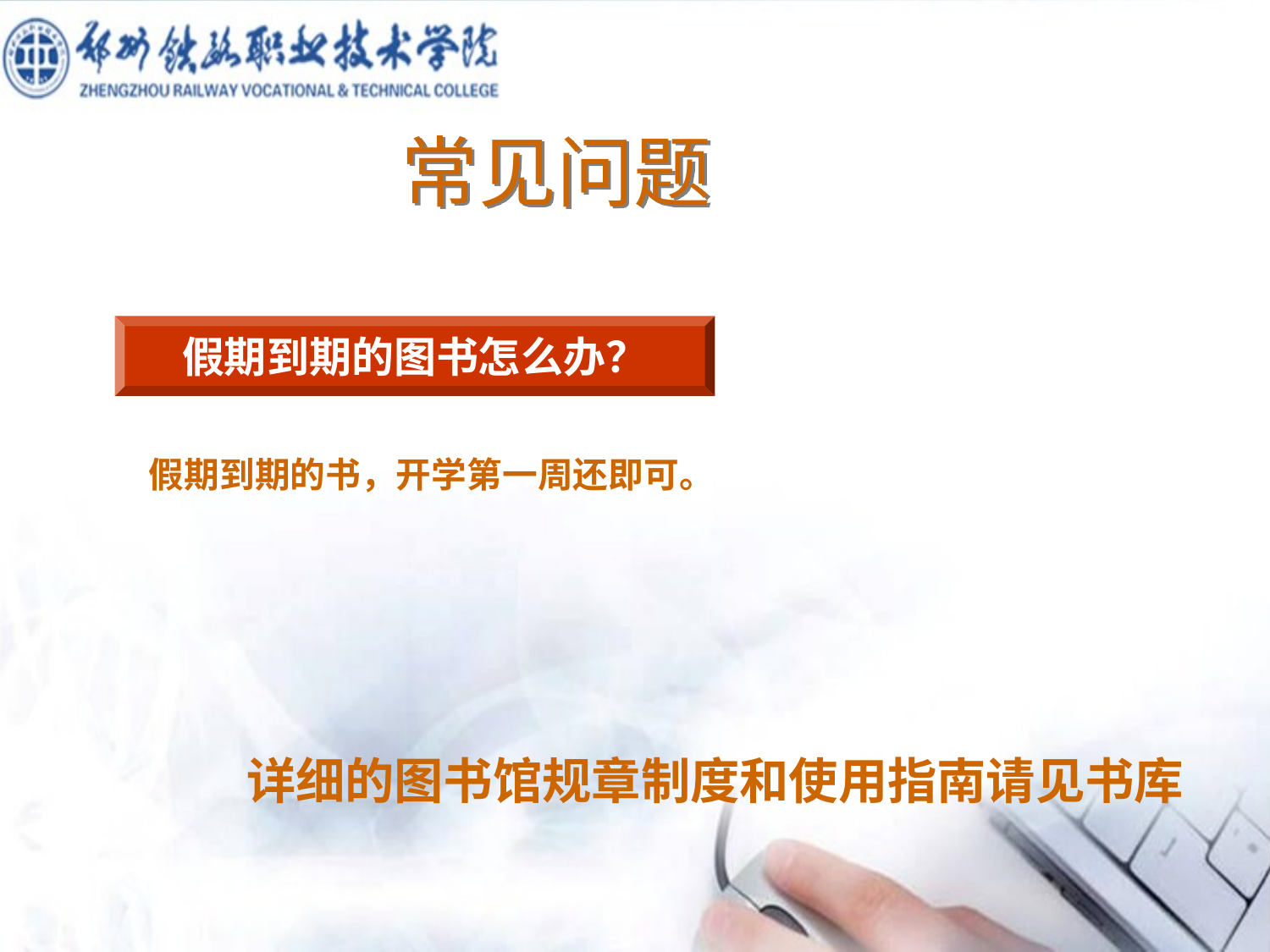

# 常见问题
假期到期的图书怎么办？
假期到期的书，开学第一周还即可。
详细的图书馆规章制度和使用指南请见书库